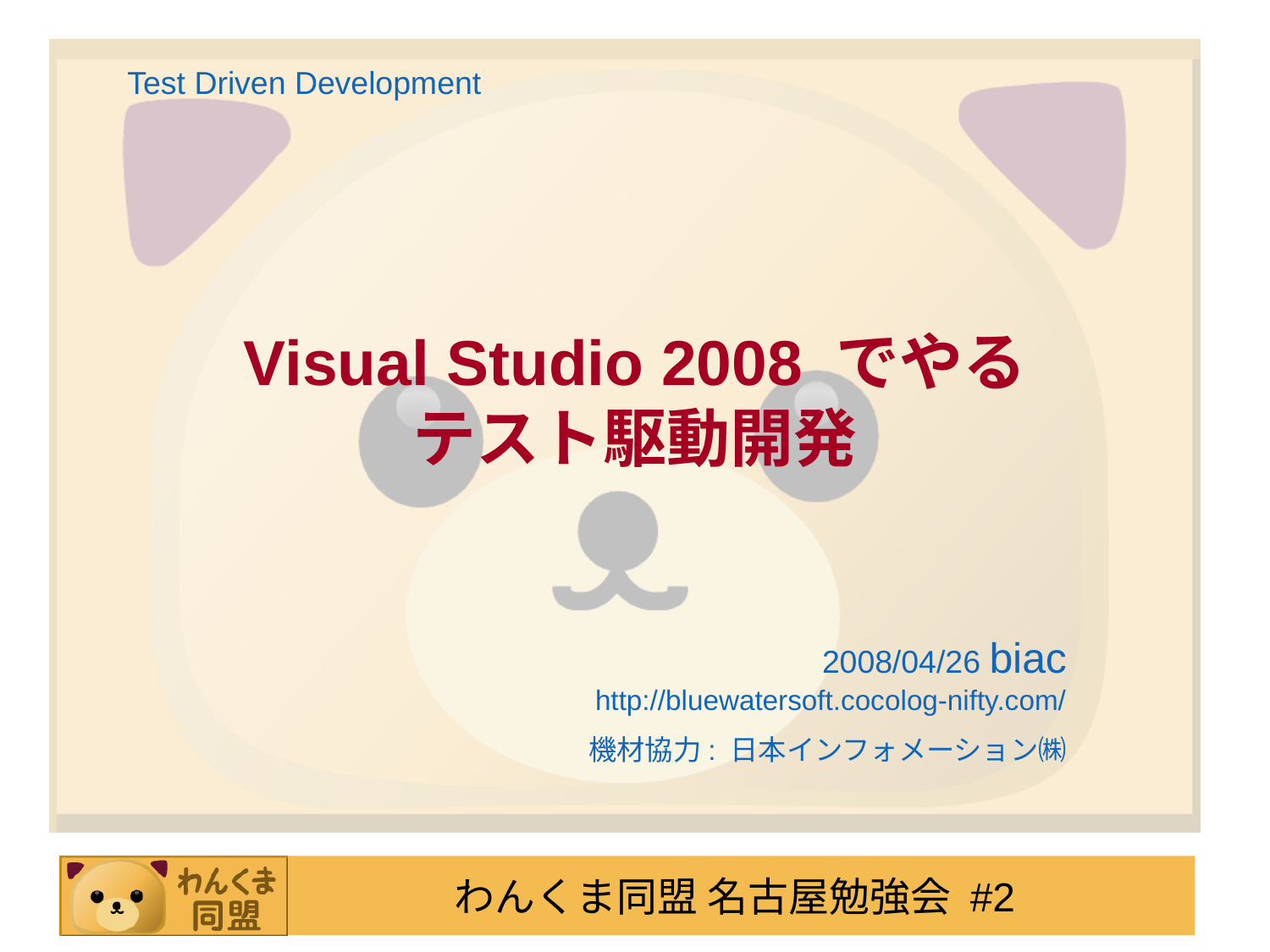

Test Driven Development
# Visual Studio 2008 でやる テスト駆動開発
2008/04/26 biac
http://bluewatersoft.cocolog-nifty.com/
機材協力: 日本インフォメーション㈱